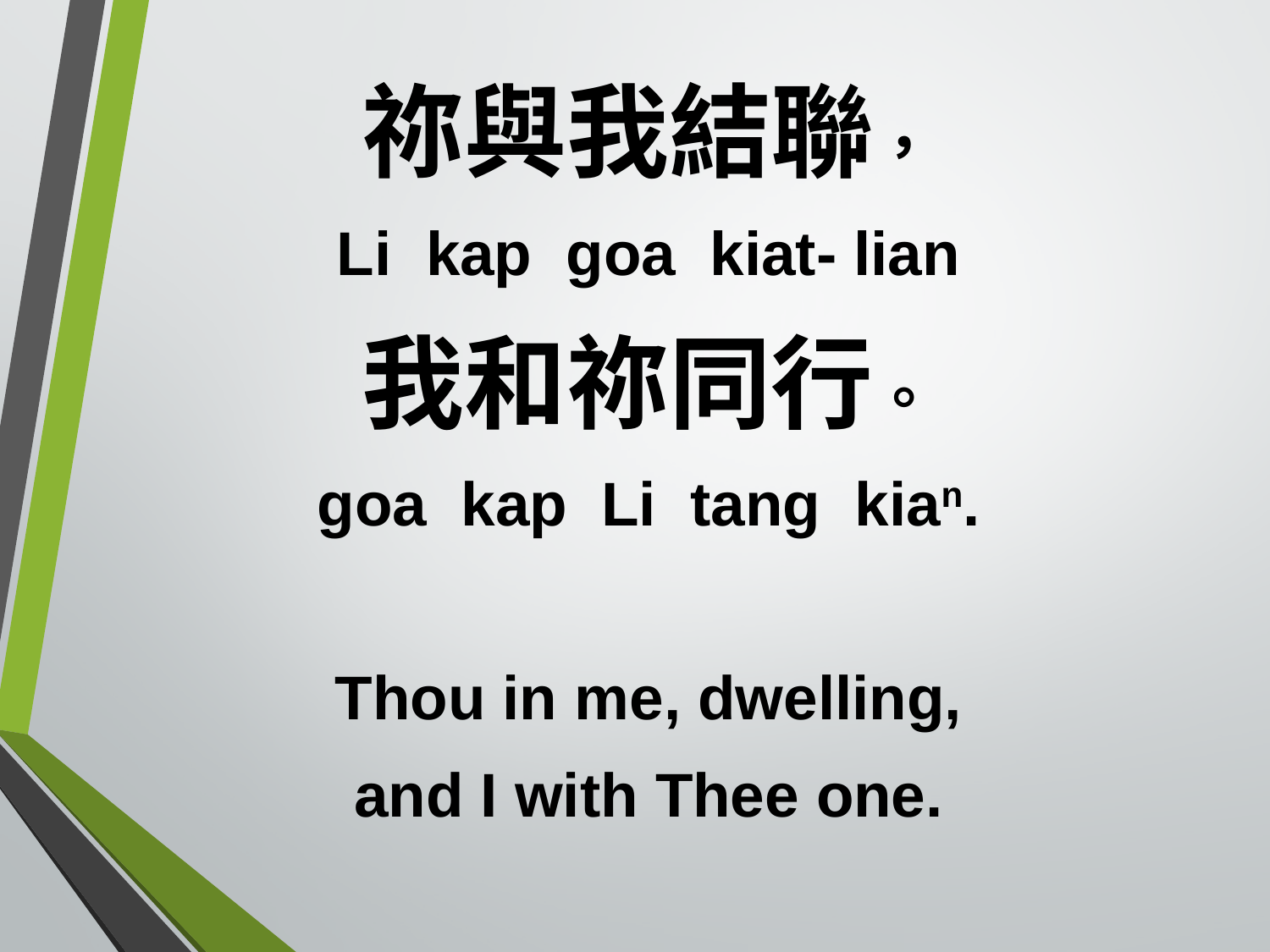

祢與我結聯，
Li  kap  goa  kiat- lian
我和祢同行。
goa  kap  Li  tang  kian.

Thou in me, dwelling,
and I with Thee one.